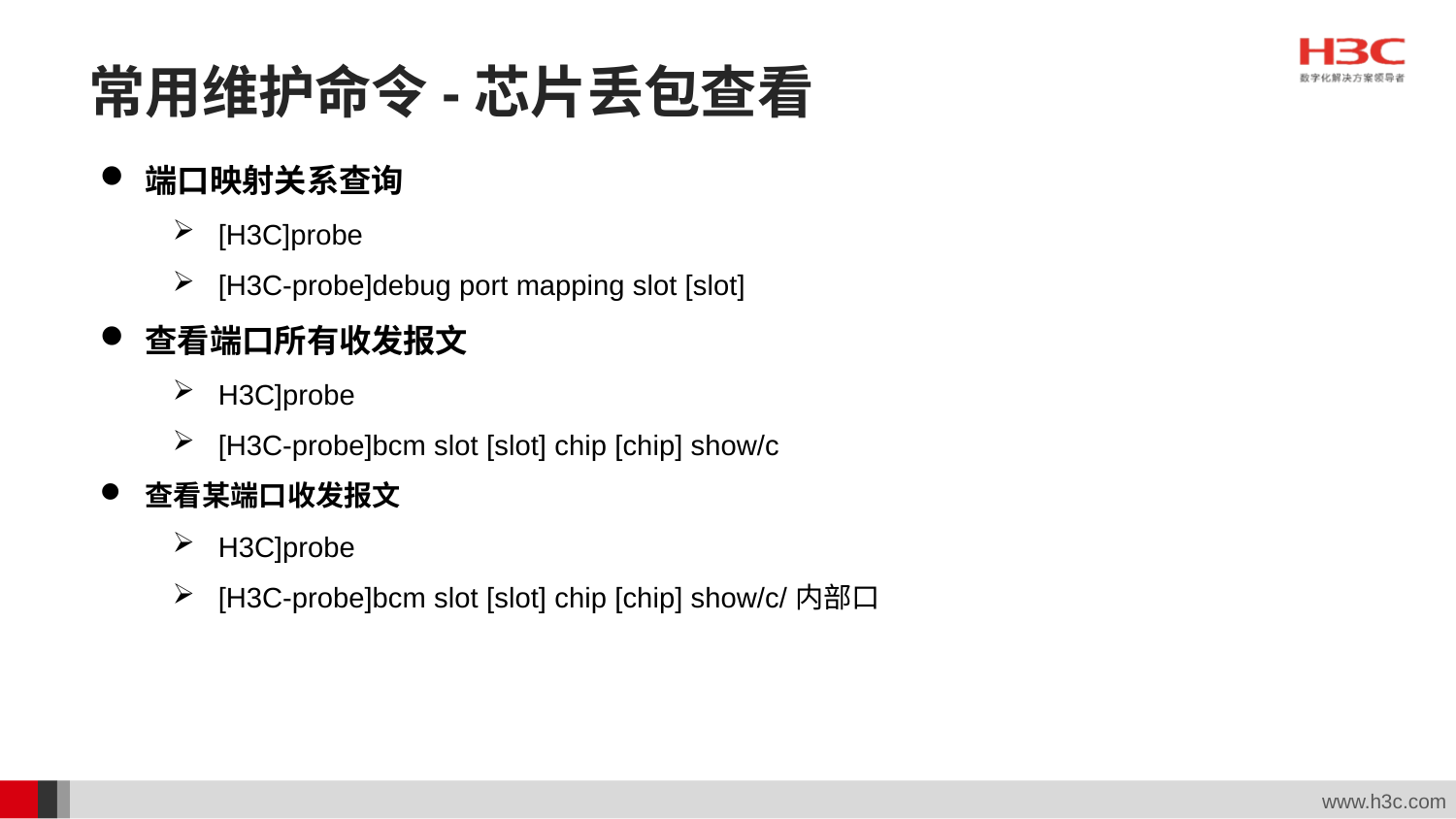

# 常用维护命令-芯片丢包查看
端口映射关系查询
[H3C]probe
[H3C-probe]debug port mapping slot [slot]
查看端口所有收发报文
H3C]probe
[H3C-probe]bcm slot [slot] chip [chip] show/c
查看某端口收发报文
H3C]probe
[H3C-probe]bcm slot [slot] chip [chip] show/c/内部口